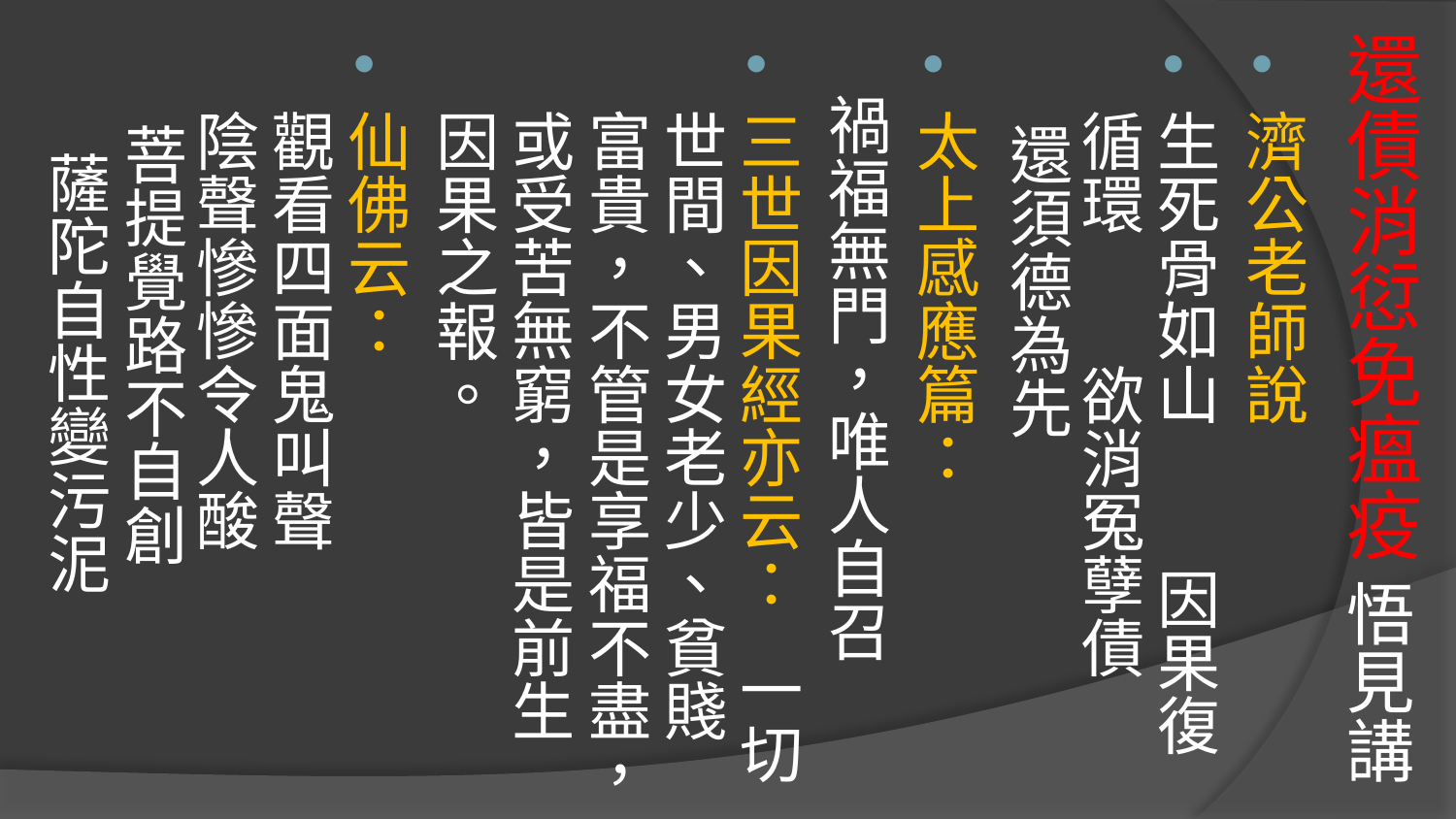

# 還債消愆免瘟疫 悟見講
濟公老師說
生死骨如山          因果復循環         欲消冤孽債         還須德為先
太上感應篇：
  禍福無門，唯人自召
三世因果經亦云：   一切世間、男女老少、貧賤富貴，不管是享福不盡，或受苦無窮，皆是前生因果之報。
仙佛云：                            觀看四面鬼叫聲                 陰聲慘慘令人酸                  菩提覺路不自創                   薩陀自性變污泥